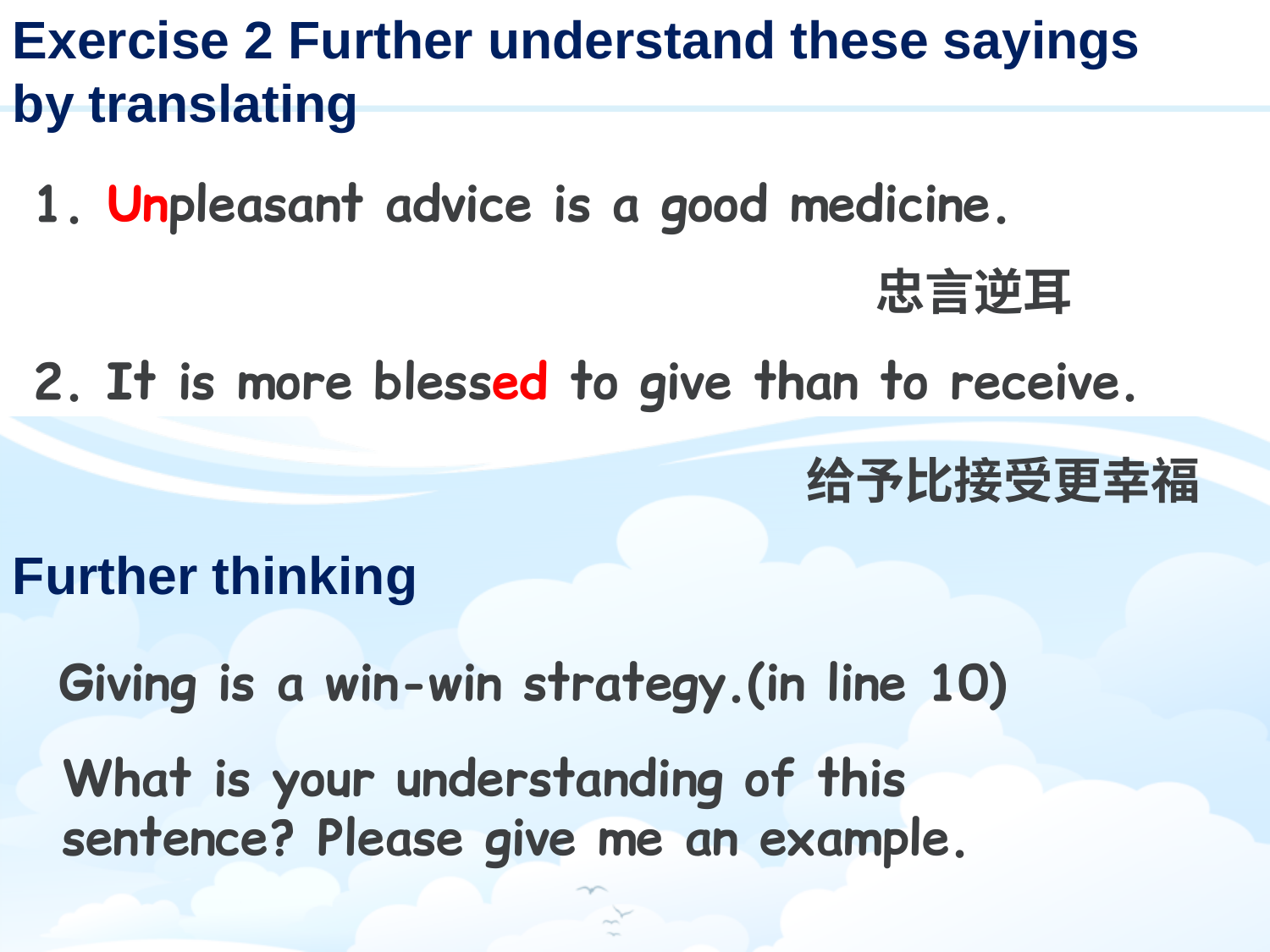

Exercise 2 Further understand these sayings by translating
 1. Unpleasant advice is a good medicine.
忠言逆耳
 2. It is more blessed to give than to receive.
给予比接受更幸福
Further thinking
Giving is a win-win strategy.(in line 10)
What is your understanding of this sentence? Please give me an example.